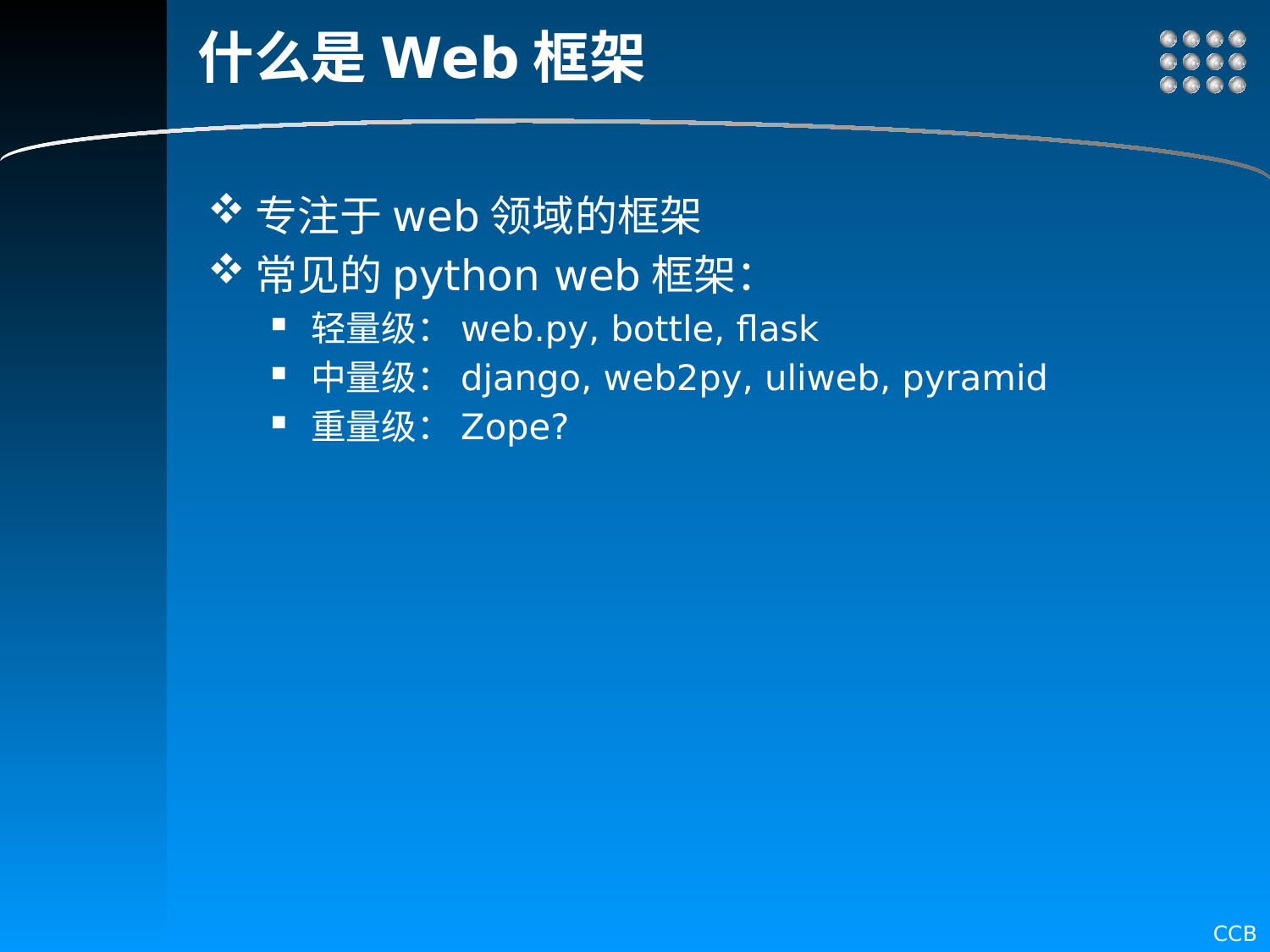

# 什么是Web框架
专注于web领域的框架
常见的python web框架：
轻量级：web.py, bottle, flask
中量级：django, web2py, uliweb, pyramid
重量级：Zope?